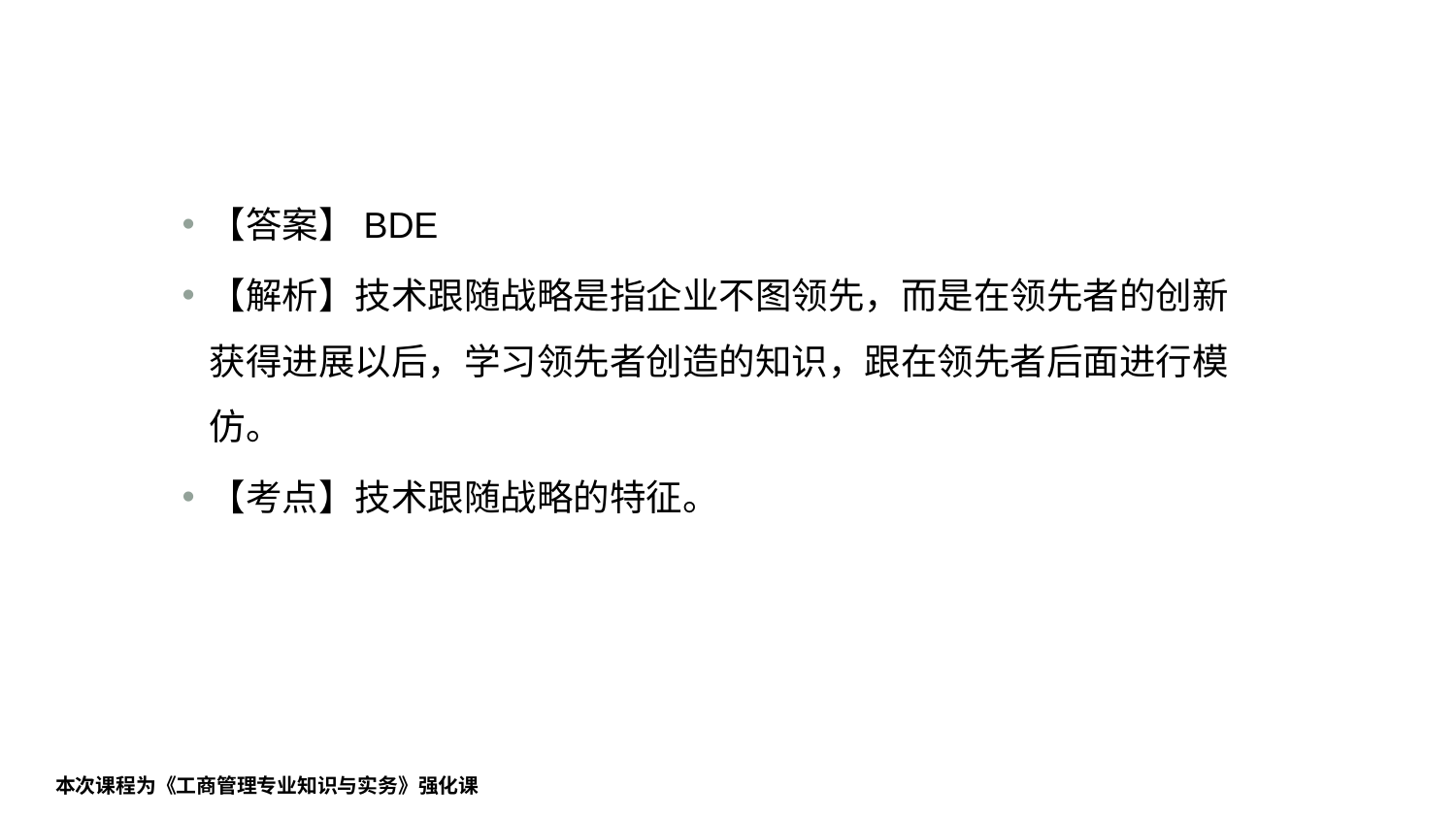

#
【答案】BDE
【解析】技术跟随战略是指企业不图领先，而是在领先者的创新获得进展以后，学习领先者创造的知识，跟在领先者后面进行模仿。
【考点】技术跟随战略的特征。